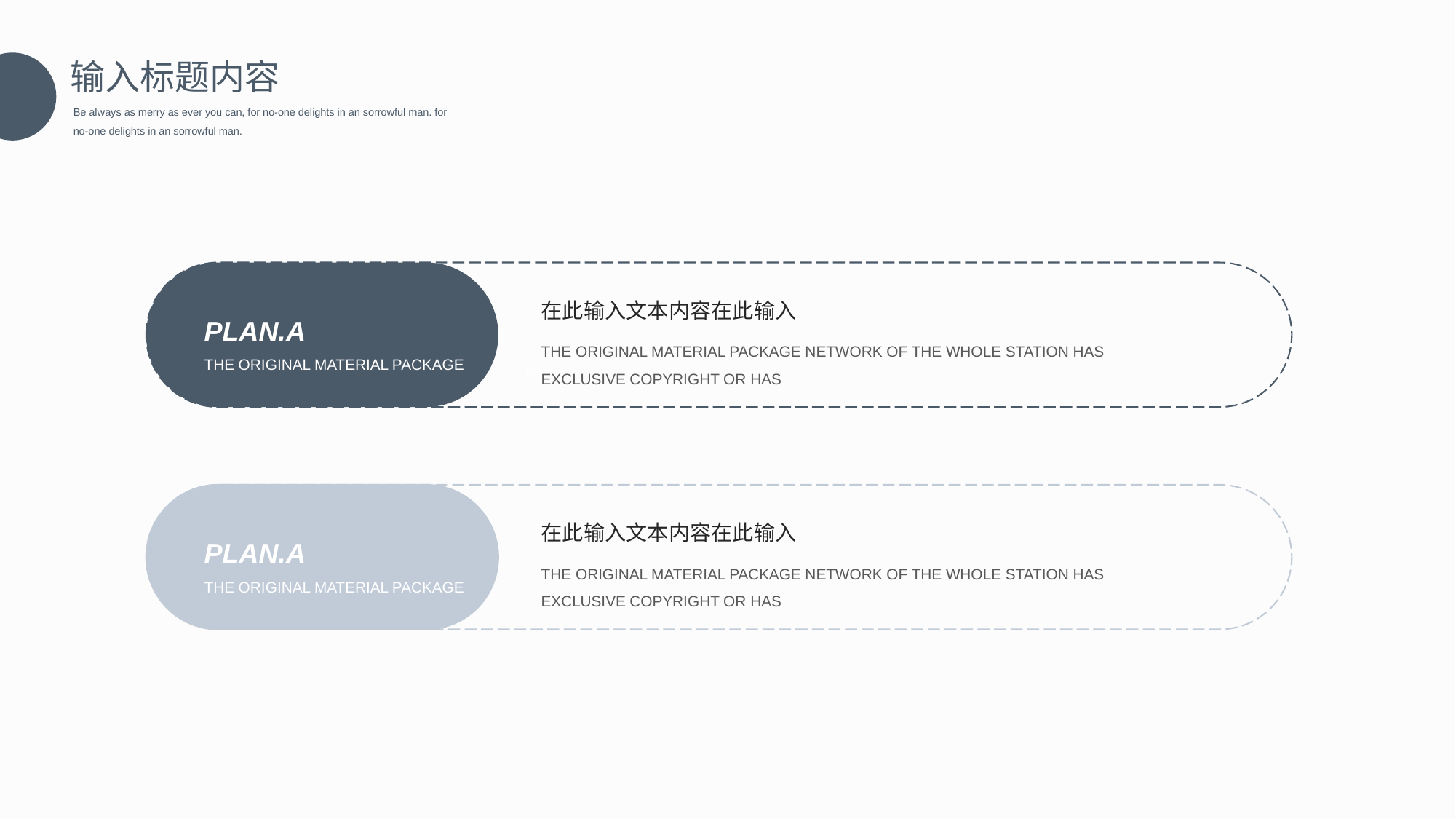

输入标题内容

Be always as merry as ever you can, for no-one delights in an sorrowful man. for no-one delights in an sorrowful man.

在此输入文本内容在此输入
THE ORIGINAL MATERIAL PACKAGE NETWORK OF THE WHOLE STATION HAS EXCLUSIVE COPYRIGHT OR HAS
PLAN.A
THE ORIGINAL MATERIAL PACKAGE

在此输入文本内容在此输入
THE ORIGINAL MATERIAL PACKAGE NETWORK OF THE WHOLE STATION HAS EXCLUSIVE COPYRIGHT OR HAS
PLAN.A
THE ORIGINAL MATERIAL PACKAGE